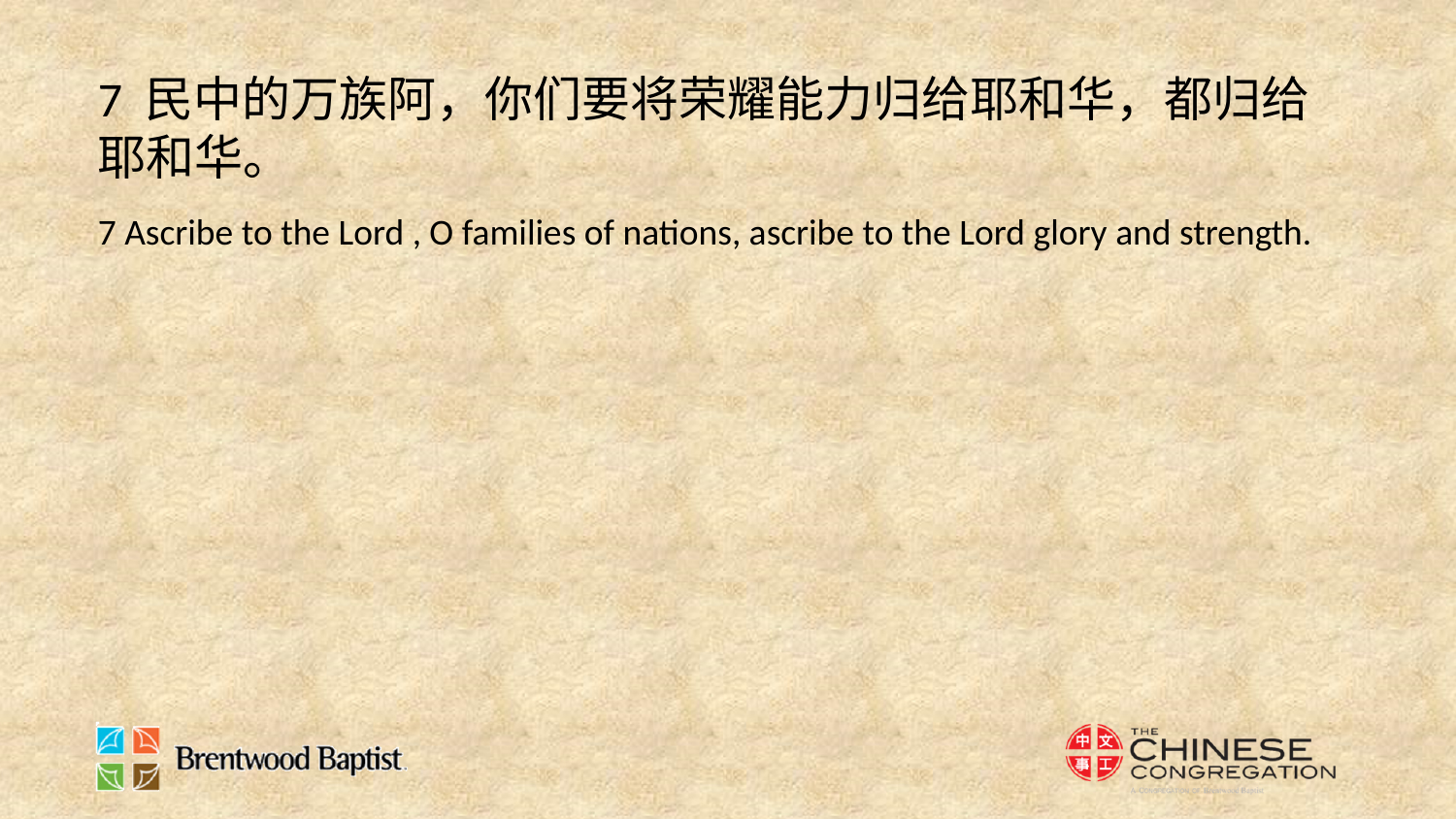

7 民中的万族阿，你们要将荣耀能力归给耶和华，都归给耶和华。

7 Ascribe to the Lord , O families of nations, ascribe to the Lord glory and strength.